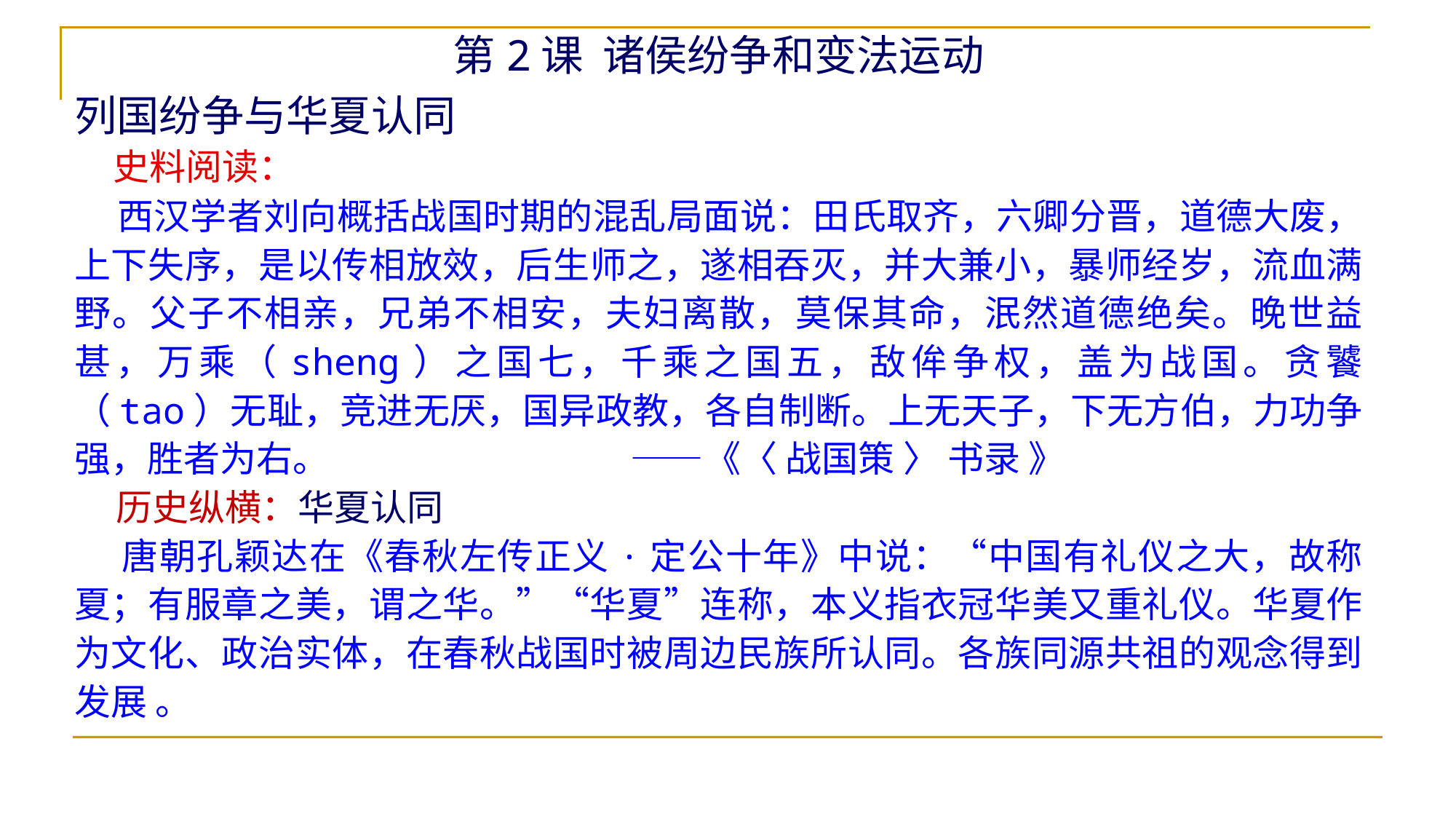

第2课  诸侯纷争和变法运动
列国纷争与华夏认同
   史料阅读：
    西汉学者刘向概括战国时期的混乱局面说：田氏取齐，六卿分晋，道德大废，上下失序，是以传相放效，后生师之，遂相吞灭，并大兼小，暴师经岁，流血满野。父子不相亲，兄弟不相安，夫妇离散，莫保其命，泯然道德绝矣。晚世益甚，万乘（sheng）之国七，千乘之国五，敌侔争权，盖为战国。贪饕（tao）无耻，竞进无厌，国异政教，各自制断。上无天子，下无方伯，力功争强，胜者为右。                                     ——《〈 战国策 〉 书录 》
    历史纵横：华夏认同
    唐朝孔颖达在《春秋左传正义·定公十年》中说：“中国有礼仪之大，故称夏；有服章之美，谓之华。”“华夏”连称，本义指衣冠华美又重礼仪。华夏作为文化、政治实体，在春秋战国时被周边民族所认同。各族同源共祖的观念得到发展 。